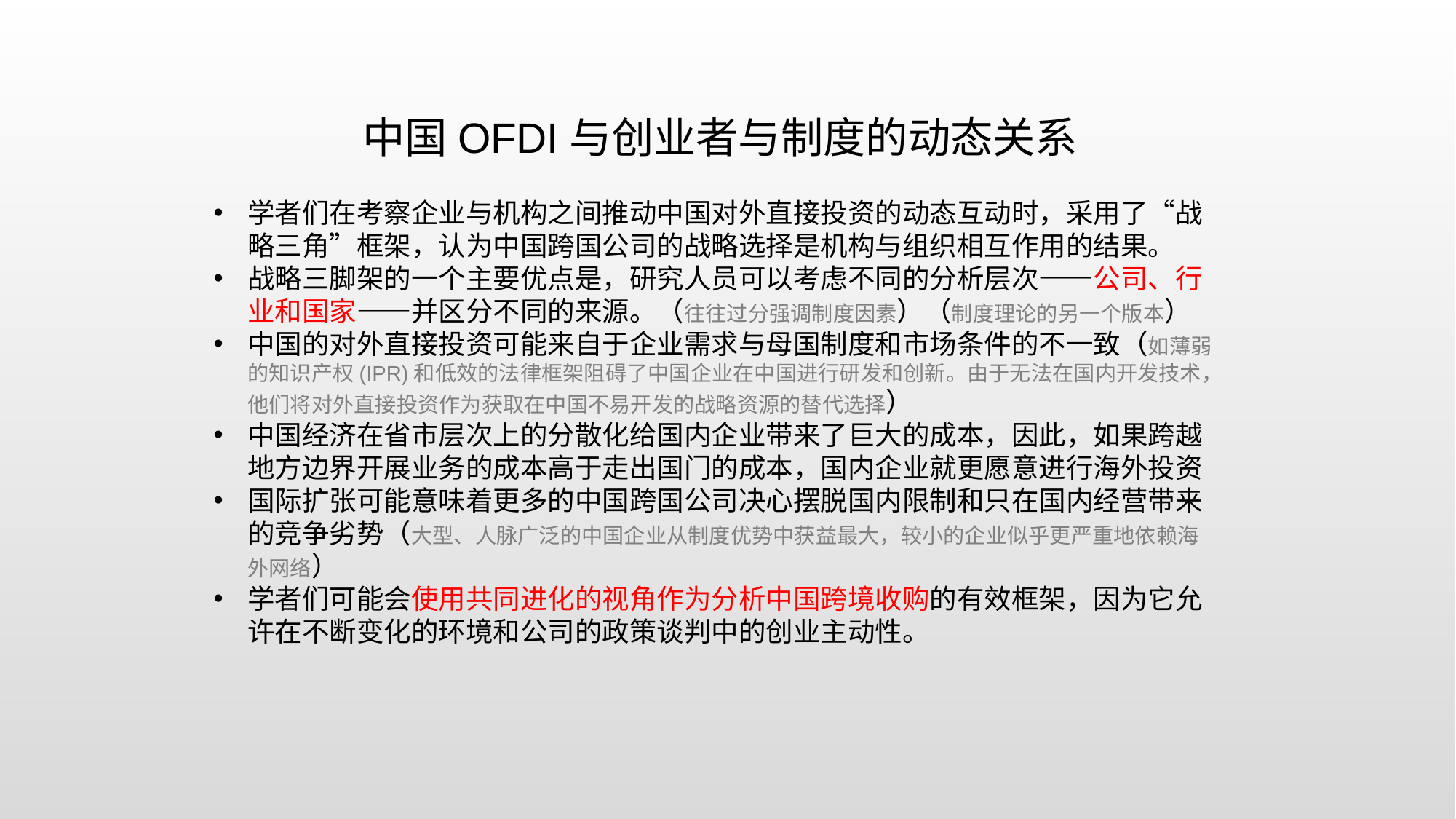

中国OFDI与创业者与制度的动态关系
学者们在考察企业与机构之间推动中国对外直接投资的动态互动时，采用了“战略三角”框架，认为中国跨国公司的战略选择是机构与组织相互作用的结果。
战略三脚架的一个主要优点是，研究人员可以考虑不同的分析层次——公司、行业和国家——并区分不同的来源。（往往过分强调制度因素）（制度理论的另一个版本）
中国的对外直接投资可能来自于企业需求与母国制度和市场条件的不一致（如薄弱的知识产权(IPR)和低效的法律框架阻碍了中国企业在中国进行研发和创新。由于无法在国内开发技术，他们将对外直接投资作为获取在中国不易开发的战略资源的替代选择）
中国经济在省市层次上的分散化给国内企业带来了巨大的成本，因此，如果跨越地方边界开展业务的成本高于走出国门的成本，国内企业就更愿意进行海外投资
国际扩张可能意味着更多的中国跨国公司决心摆脱国内限制和只在国内经营带来的竞争劣势（大型、人脉广泛的中国企业从制度优势中获益最大，较小的企业似乎更严重地依赖海外网络）
学者们可能会使用共同进化的视角作为分析中国跨境收购的有效框架，因为它允许在不断变化的环境和公司的政策谈判中的创业主动性。